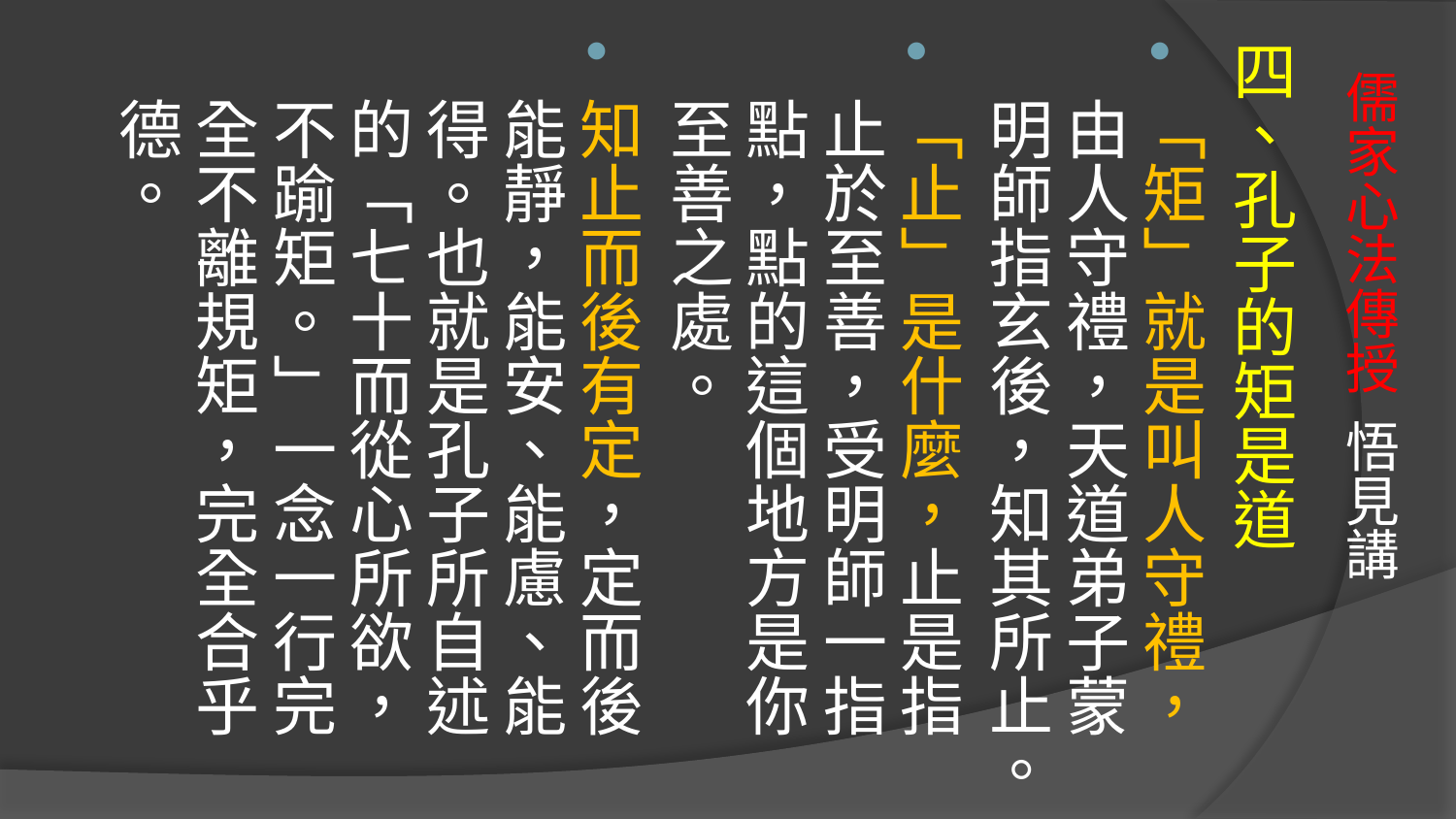

四、孔子的矩是道
「矩」就是叫人守禮，由人守禮，天道弟子蒙明師指玄後，知其所止。
「止」是什麼，止是指止於至善，受明師一指點，點的這個地方是你至善之處。
知止而後有定，定而後能靜，能安、能慮、能得。也就是孔子所自述的「七十而從心所欲，不踰矩。」一念一行完全不離規矩，完全合乎德。

# 儒家心法傳授  悟見講